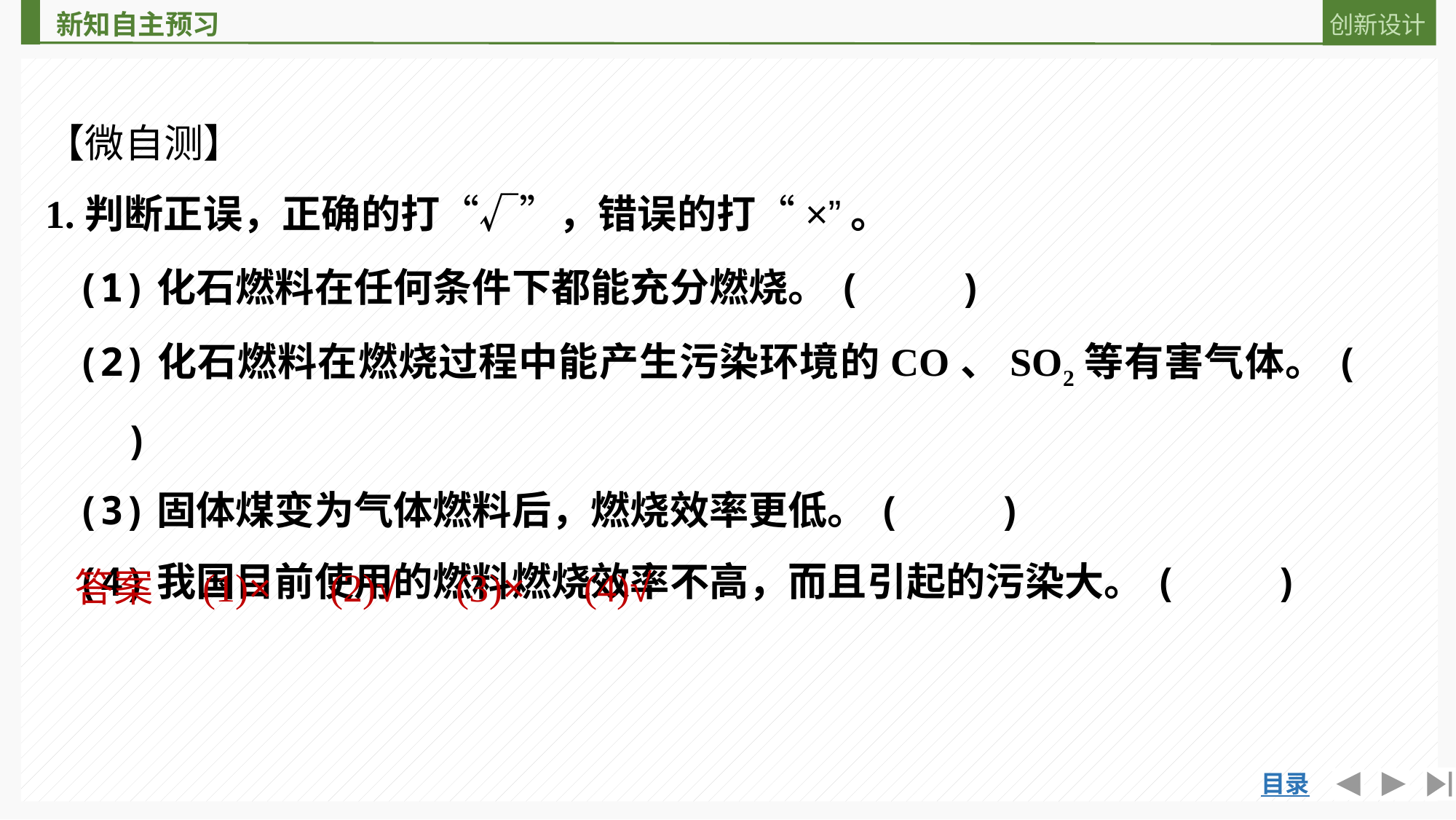

【微自测】
1.判断正误，正确的打“√”，错误的打“×”。
(1)化石燃料在任何条件下都能充分燃烧。(　　)
(2)化石燃料在燃烧过程中能产生污染环境的CO、SO2等有害气体。(　　)
(3)固体煤变为气体燃料后，燃烧效率更低。(　　)
(4)我国目前使用的燃料燃烧效率不高，而且引起的污染大。(　　)
答案　(1)×　(2)√　(3)×　(4)√